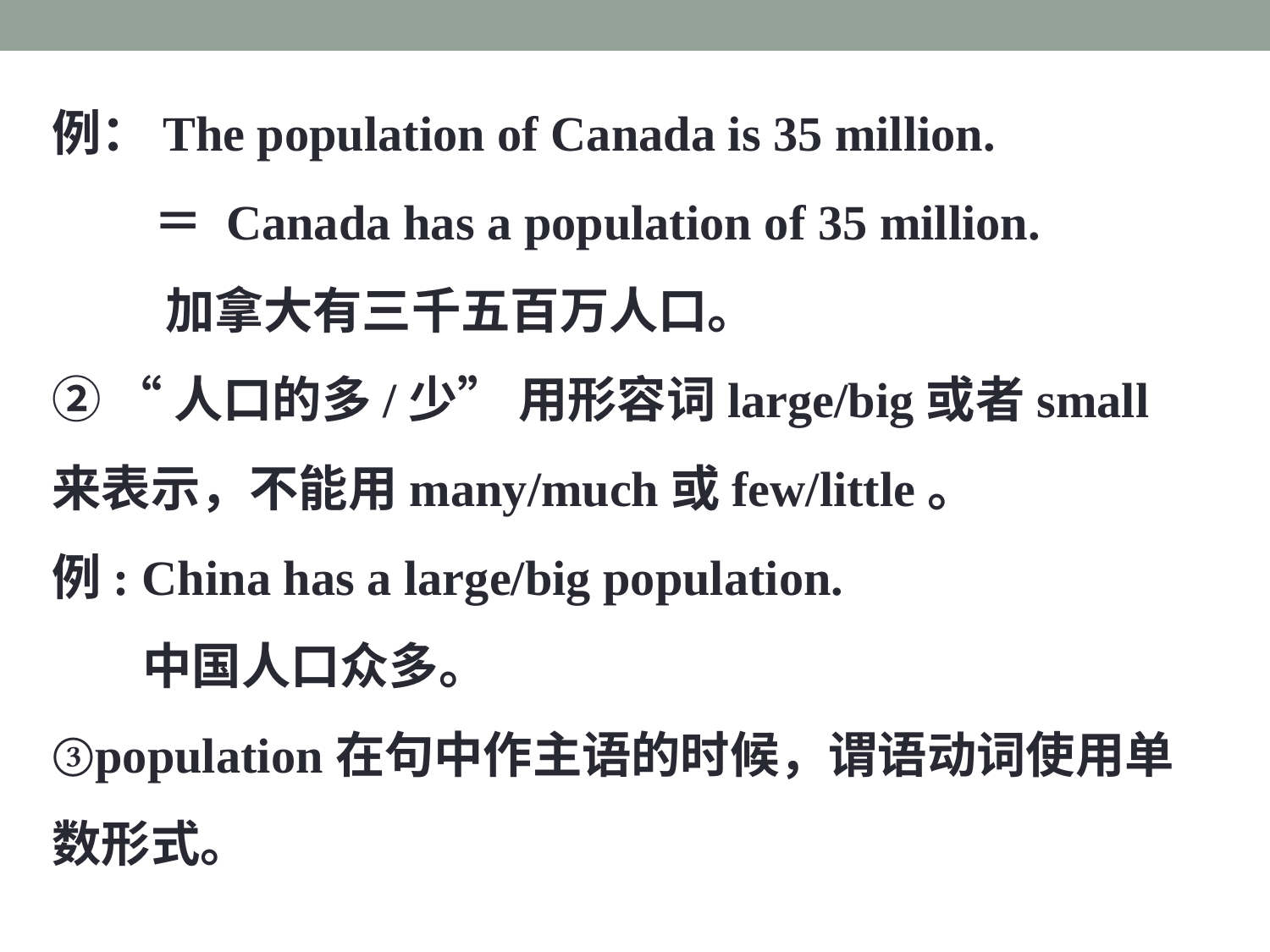

例：The population of Canada is 35 million.
        ＝ Canada has a population of 35 million.
         加拿大有三千五百万人口。
② “人口的多/少” 用形容词large/big或者small来表示，不能用many/much或few/little。
例: China has a large/big population.
       中国人口众多。
③population在句中作主语的时候，谓语动词使用单数形式。